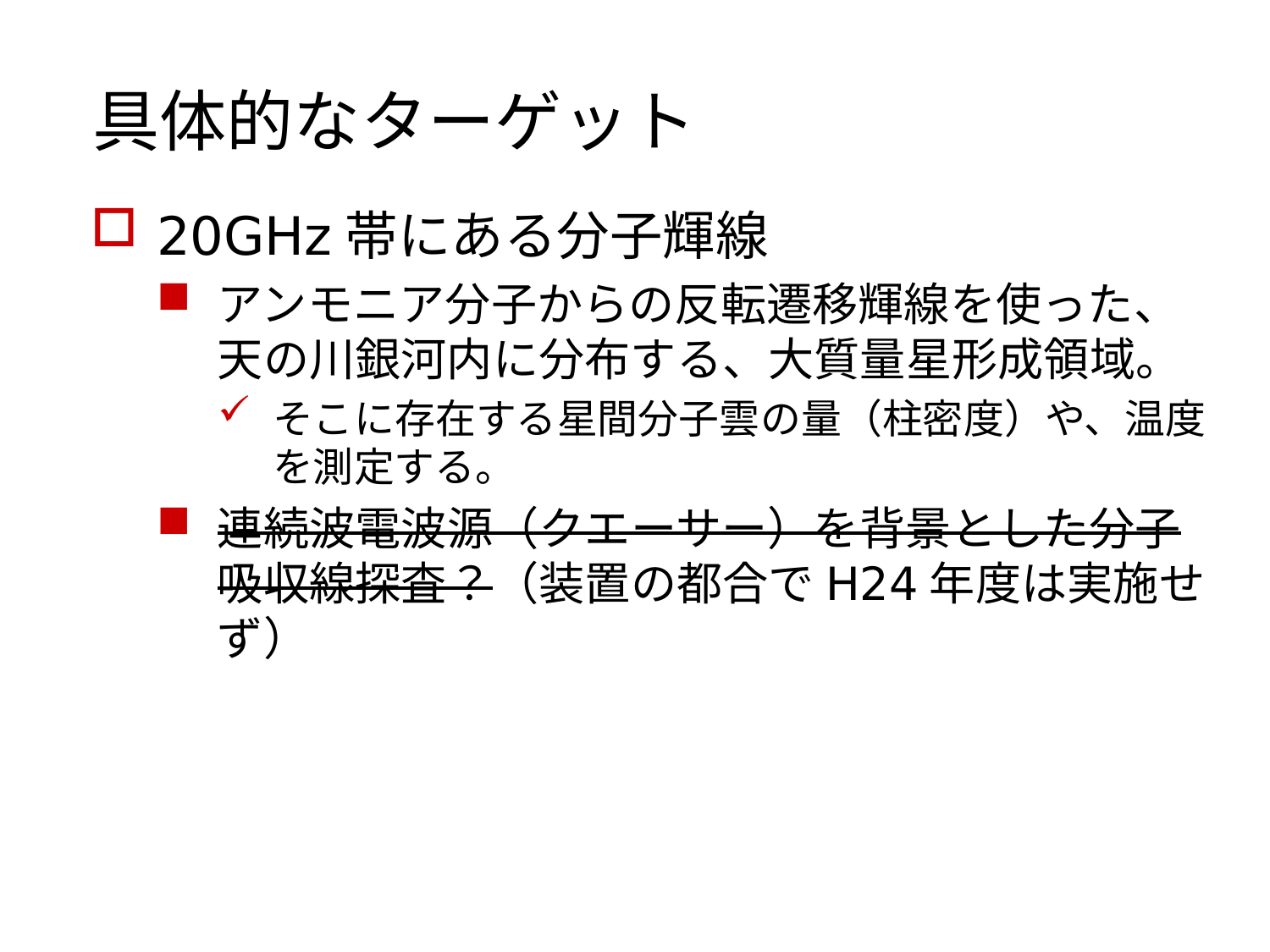

# 具体的なターゲット
20GHz帯にある分子輝線
アンモニア分子からの反転遷移輝線を使った、天の川銀河内に分布する、大質量星形成領域。
そこに存在する星間分子雲の量（柱密度）や、温度を測定する。
連続波電波源（クエーサー）を背景とした分子吸収線探査？（装置の都合でH24年度は実施せず）